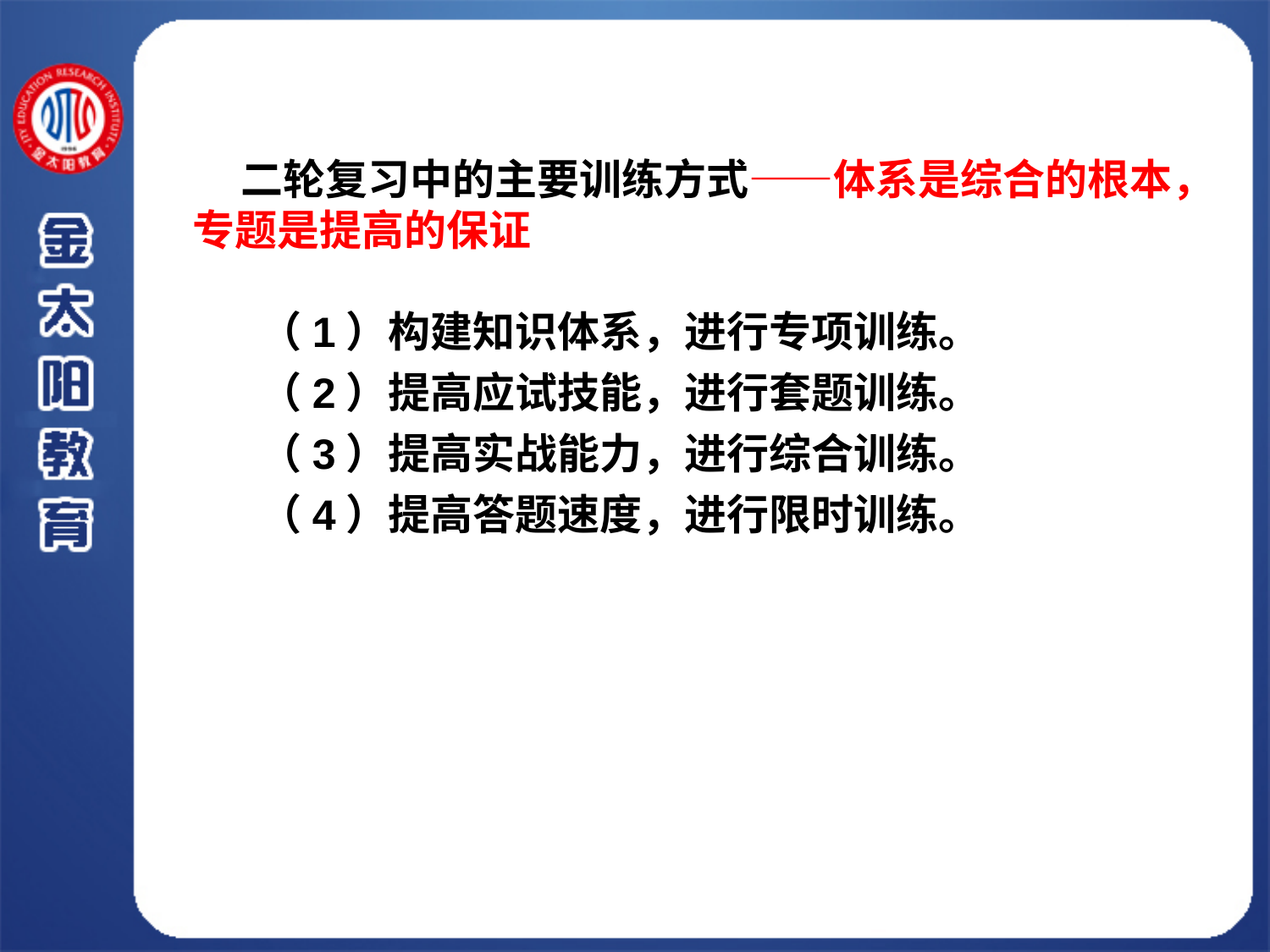

二轮复习中的主要训练方式——体系是综合的根本，专题是提高的保证

      （1）构建知识体系，进行专项训练。
      （2）提高应试技能，进行套题训练。
      （3）提高实战能力，进行综合训练。
      （4）提高答题速度，进行限时训练。